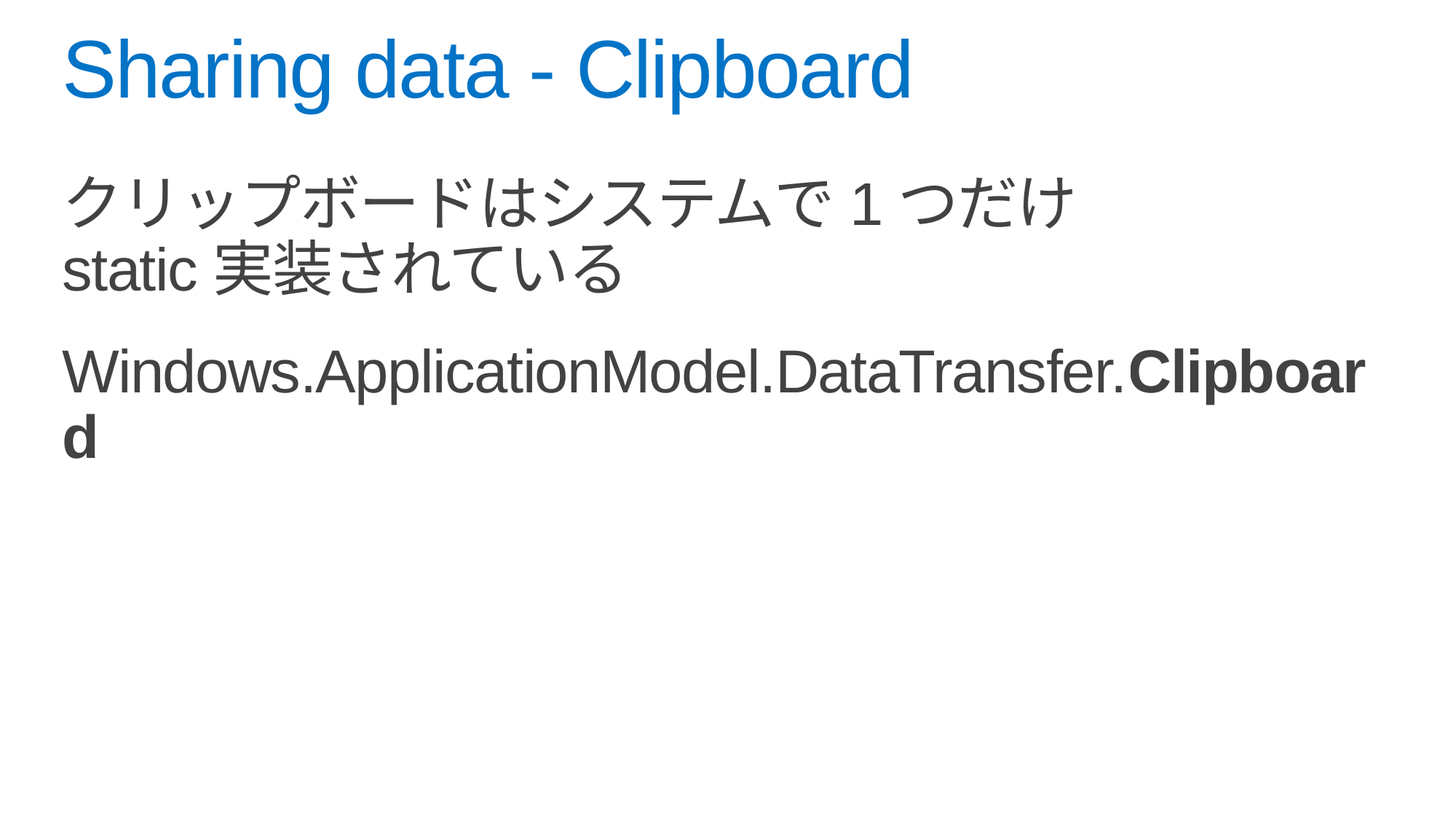

# Sharing data - Clipboard
クリップボードはシステムで1つだけ
static実装されている
Windows.ApplicationModel.DataTransfer.Clipboard